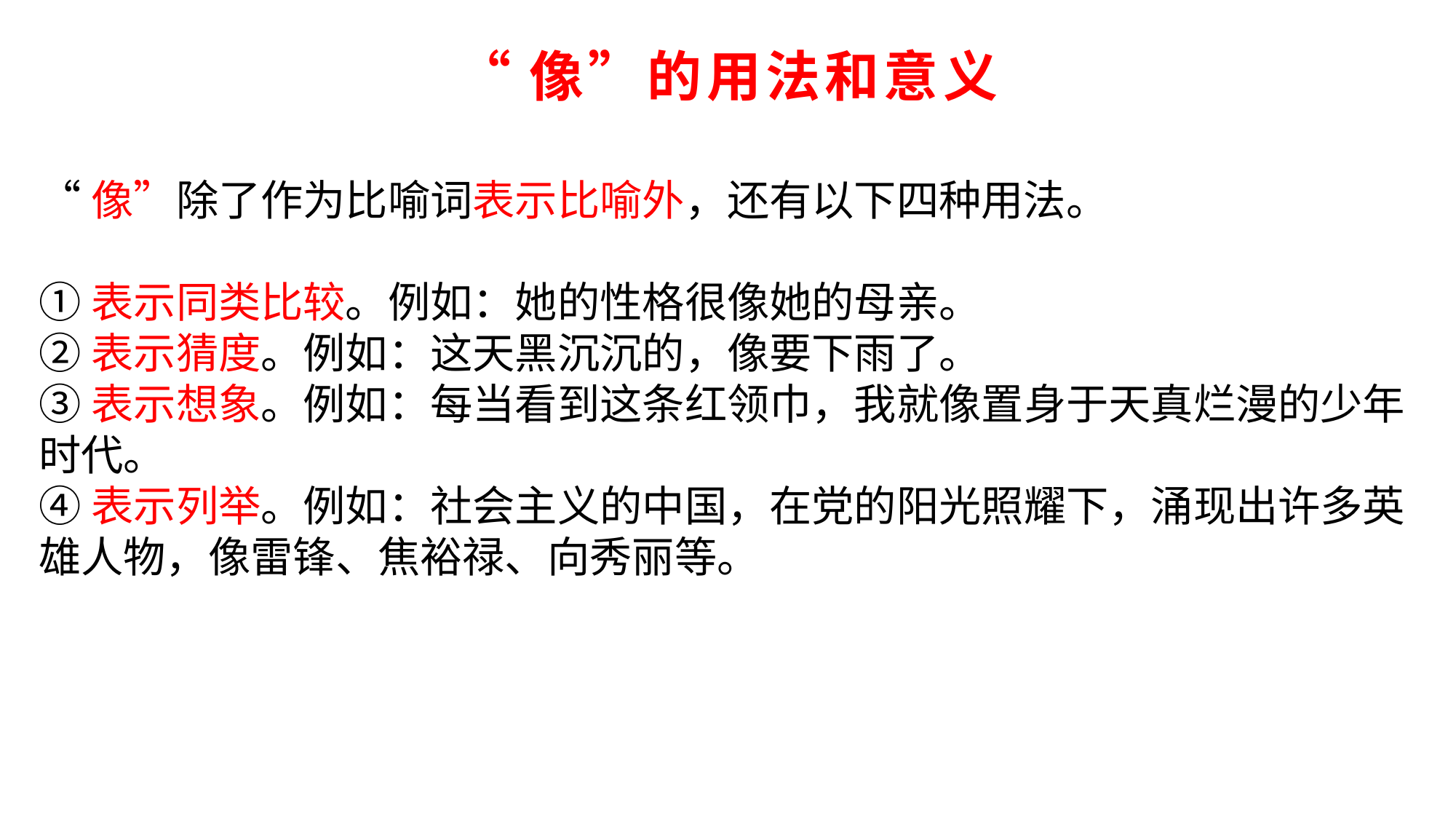

# “像”的用法和意义
“像”除了作为比喻词表示比喻外，还有以下四种用法。

①表示同类比较。例如：她的性格很像她的母亲。
②表示猜度。例如：这天黑沉沉的，像要下雨了。
③表示想象。例如：每当看到这条红领巾，我就像置身于天真烂漫的少年时代。
④表示列举。例如：社会主义的中国，在党的阳光照耀下，涌现出许多英雄人物，像雷锋、焦裕禄、向秀丽等。